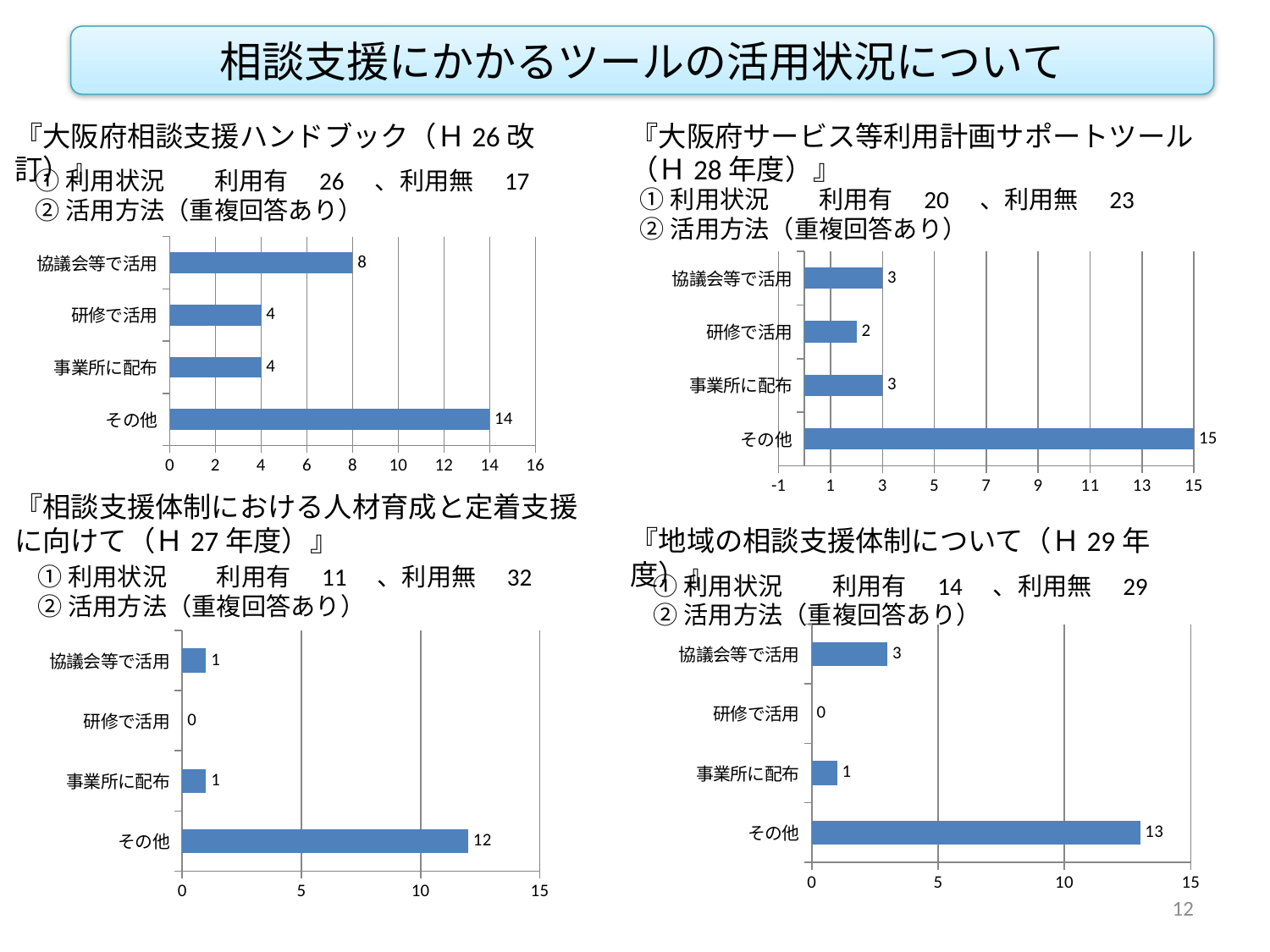

相談支援にかかるツールの活用状況について
『大阪府相談支援ハンドブック（Ｈ26改訂）』
『大阪府サービス等利用計画サポートツール
（Ｈ28年度）』
①利用状況　　利用有　26　、利用無　17
②活用方法（重複回答あり）
①利用状況　　利用有　20　、利用無　23
②活用方法（重複回答あり）

### Chart

| Category |  |
|---|---|
| その他 | 14.0 |
| 事業所に配布 | 4.0 |
| 研修で活用 | 4.0 |
| 協議会等で活用 | 8.0 |

### Chart

| Category |  |
|---|---|
| その他 | 15.0 |
| 事業所に配布 | 3.0 |
| 研修で活用 | 2.0 |
| 協議会等で活用 | 3.0 |
『相談支援体制における人材育成と定着支援に向けて（Ｈ27年度）』
『地域の相談支援体制について（Ｈ29年度）』
①利用状況　　利用有　11　、利用無　32
②活用方法（重複回答あり）
①利用状況　　利用有　14　、利用無　29
②活用方法（重複回答あり）

### Chart

| Category |  |
|---|---|
| その他 | 13.0 |
| 事業所に配布 | 1.0 |
| 研修で活用 | 0.0 |
| 協議会等で活用 | 3.0 |

### Chart

| Category |  |
|---|---|
| その他 | 12.0 |
| 事業所に配布 | 1.0 |
| 研修で活用 | 0.0 |
| 協議会等で活用 | 1.0 |
12